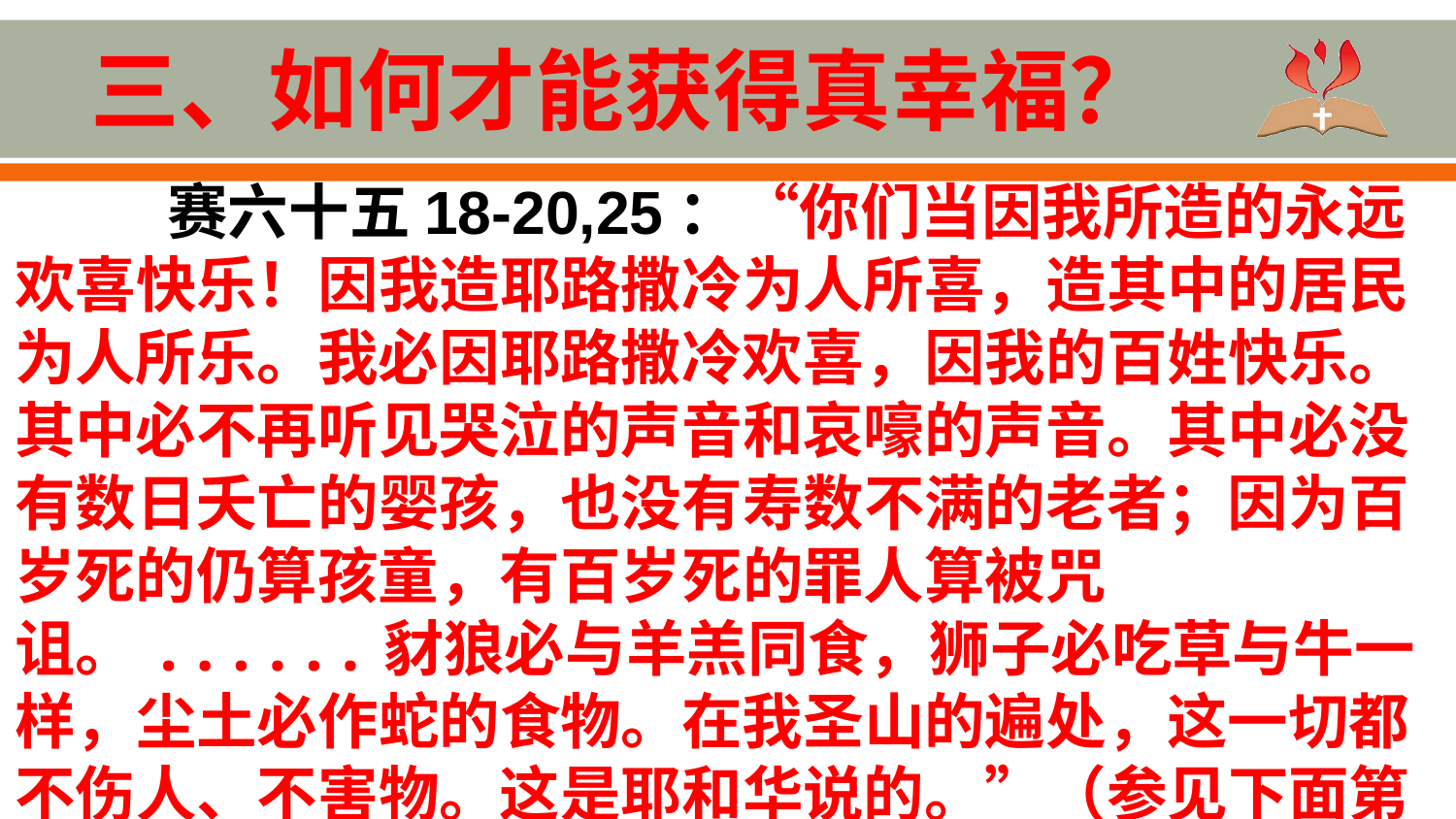

# 三、如何才能获得真幸福？
          赛六十五18-20,25：“你们当因我所造的永远欢喜快乐！因我造耶路撒冷为人所喜，造其中的居民为人所乐。我必因耶路撒冷欢喜，因我的百姓快乐。其中必不再听见哭泣的声音和哀嚎的声音。其中必没有数日夭亡的婴孩，也没有寿数不满的老者；因为百岁死的仍算孩童，有百岁死的罪人算被咒诅。......豺狼必与羊羔同食，狮子必吃草与牛一样，尘土必作蛇的食物。在我圣山的遍处，这一切都不伤人、不害物。这是耶和华说的。”（参见下面第5点。）